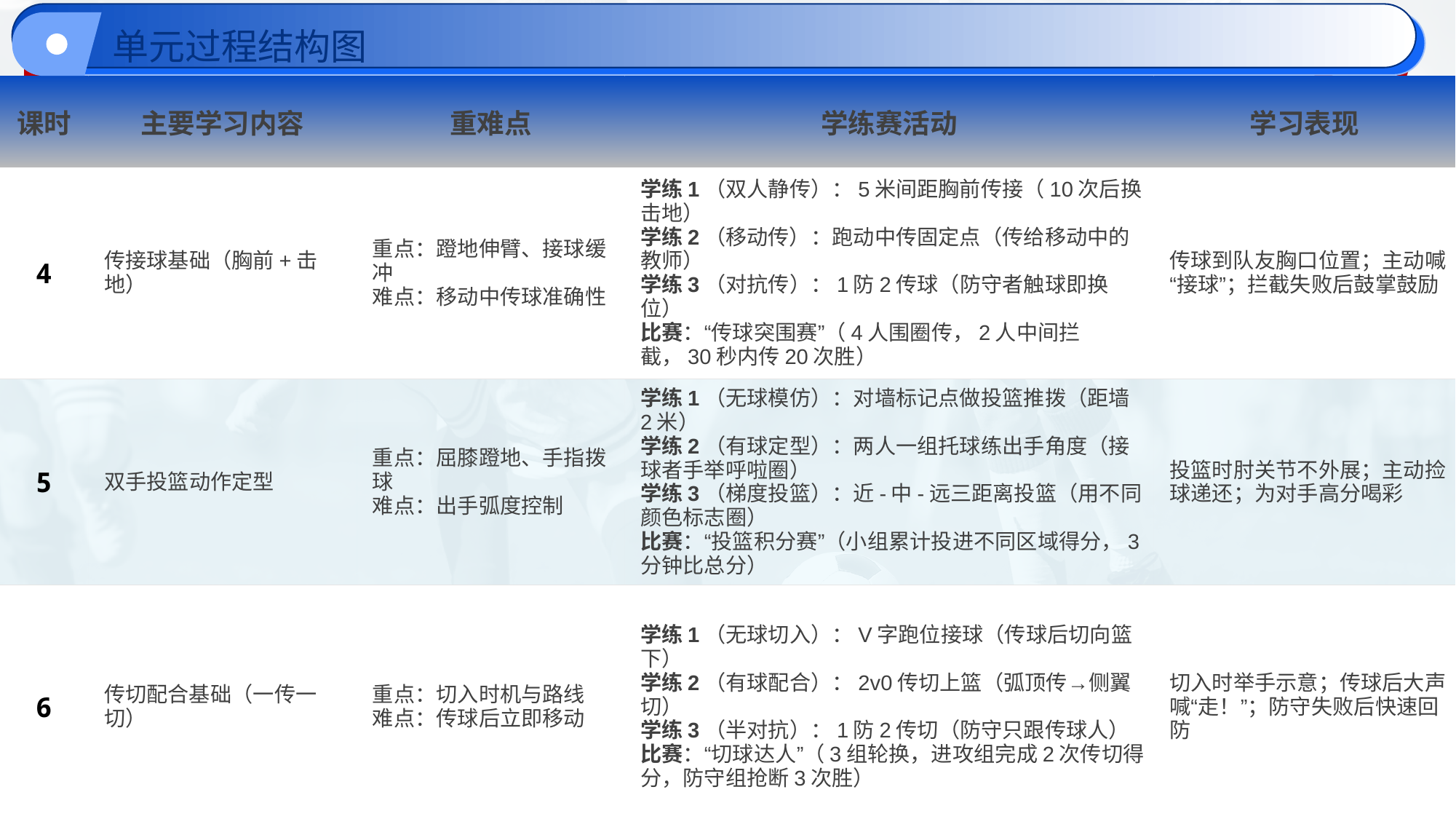

单元过程结构图

| 课时 | 主要学习内容 | 重难点 | 学练赛活动 | 学习表现 |
| --- | --- | --- | --- | --- |
| 4 | 传接球基础（胸前+击地） | 重点：蹬地伸臂、接球缓冲 难点：移动中传球准确性 | 学练1（双人静传）：5米间距胸前传接（10次后换击地） 学练2（移动传）：跑动中传固定点（传给移动中的教师） 学练3（对抗传）：1防2传球（防守者触球即换位） 比赛：“传球突围赛”（4人围圈传，2人中间拦截，30秒内传20次胜） | 传球到队友胸口位置；主动喊“接球”；拦截失败后鼓掌鼓励 |
| 5 | 双手投篮动作定型 | 重点：屈膝蹬地、手指拨球 难点：出手弧度控制 | 学练1（无球模仿）：对墙标记点做投篮推拨（距墙2米） 学练2（有球定型）：两人一组托球练出手角度（接球者手举呼啦圈） 学练3（梯度投篮）：近-中-远三距离投篮（用不同颜色标志圈） 比赛：“投篮积分赛”（小组累计投进不同区域得分，3分钟比总分） | 投篮时肘关节不外展；主动捡球递还；为对手高分喝彩 |
| 6 | 传切配合基础（一传一切） | 重点：切入时机与路线 难点：传球后立即移动 | 学练1（无球切入）：V字跑位接球（传球后切向篮下） 学练2（有球配合）：2v0传切上篮（弧顶传→侧翼切） 学练3（半对抗）：1防2传切（防守只跟传球人） 比赛：“切球达人”（3组轮换，进攻组完成2次传切得分，防守组抢断3次胜） | 切入时举手示意；传球后大声喊“走！”；防守失败后快速回防 |